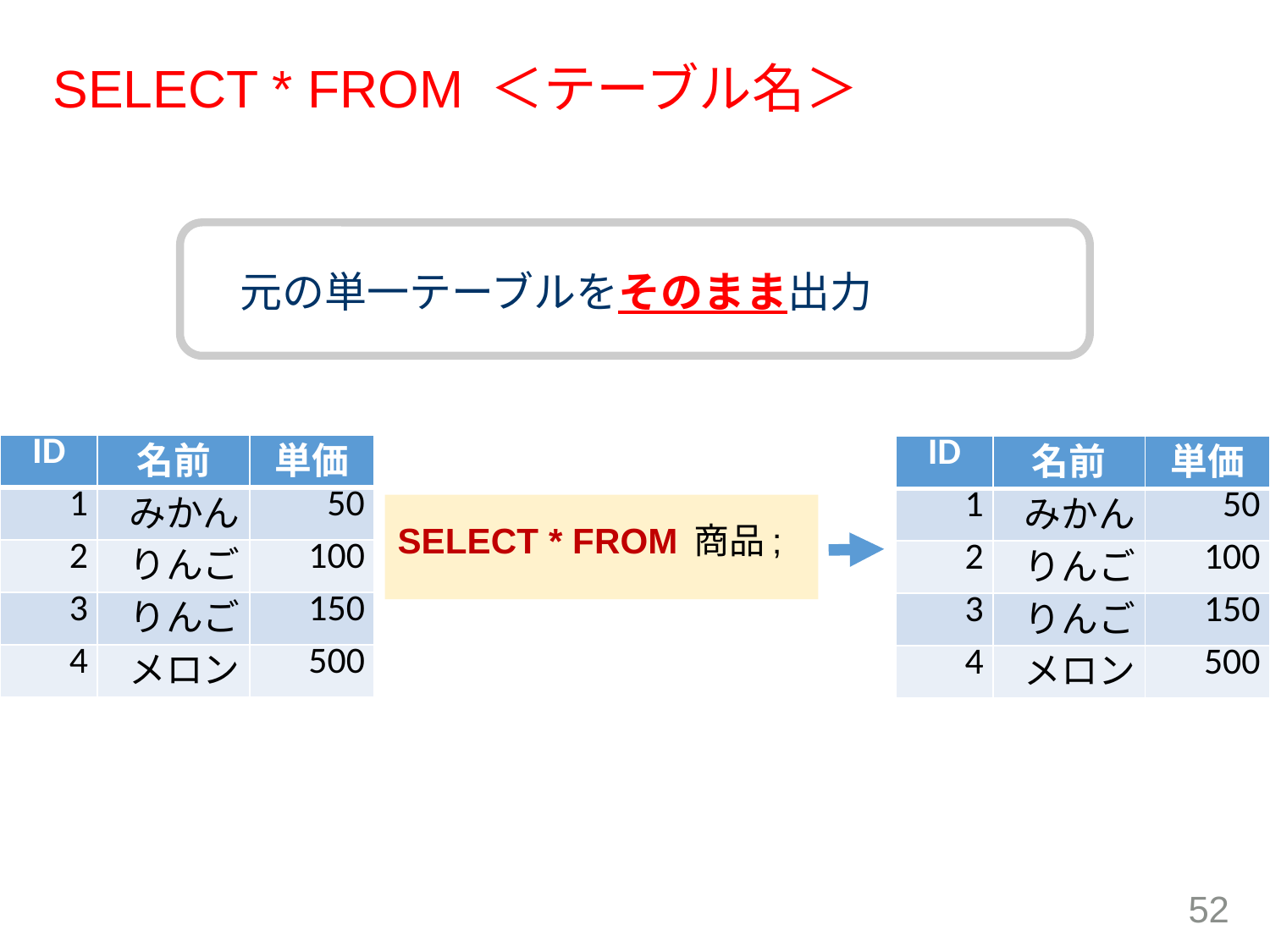

SELECT * FROM ＜テーブル名＞

元の単一テーブルをそのまま出力
| ID | 名前 | 単価 |
| --- | --- | --- |
| 1 | みかん | 50 |
| 2 | りんご | 100 |
| 3 | りんご | 150 |
| 4 | メロン | 500 |
| ID | 名前 | 単価 |
| --- | --- | --- |
| 1 | みかん | 50 |
| 2 | りんご | 100 |
| 3 | りんご | 150 |
| 4 | メロン | 500 |
SELECT * FROM 商品;

52